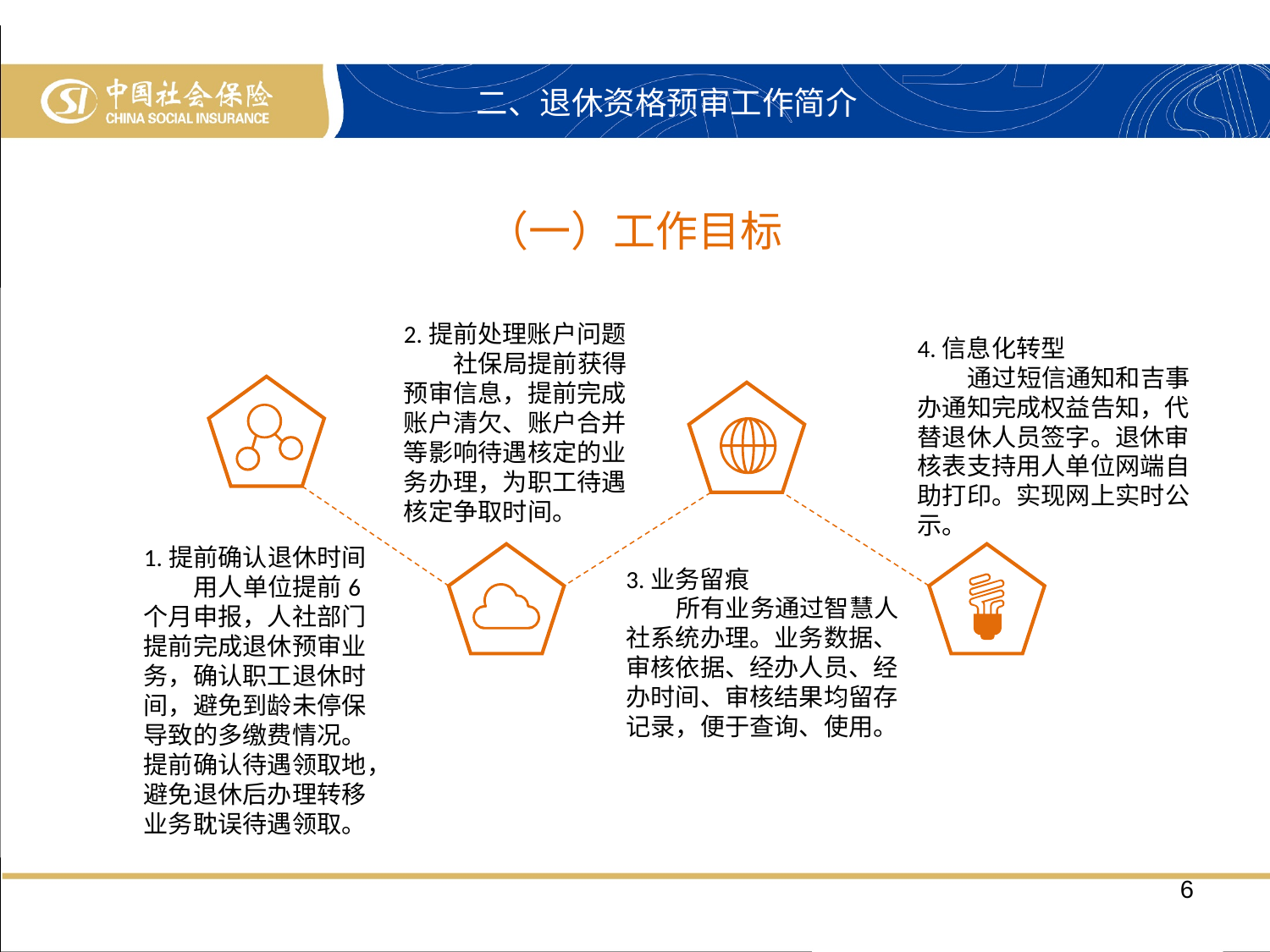

二、退休资格预审工作简介
（一）工作目标

2.提前处理账户问题
        社保局提前获得预审信息，提前完成账户清欠、账户合并等影响待遇核定的业务办理，为职工待遇核定争取时间。
4.信息化转型
        通过短信通知和吉事办通知完成权益告知，代替退休人员签字。退休审核表支持用人单位网端自助打印。实现网上实时公示。

1.提前确认退休时间
        用人单位提前6个月申报，人社部门提前完成退休预审业务，确认职工退休时间，避免到龄未停保导致的多缴费情况。提前确认待遇领取地，避免退休后办理转移业务耽误待遇领取。

3.业务留痕
        所有业务通过智慧人社系统办理。业务数据、审核依据、经办人员、经办时间、审核结果均留存记录，便于查询、使用。
6